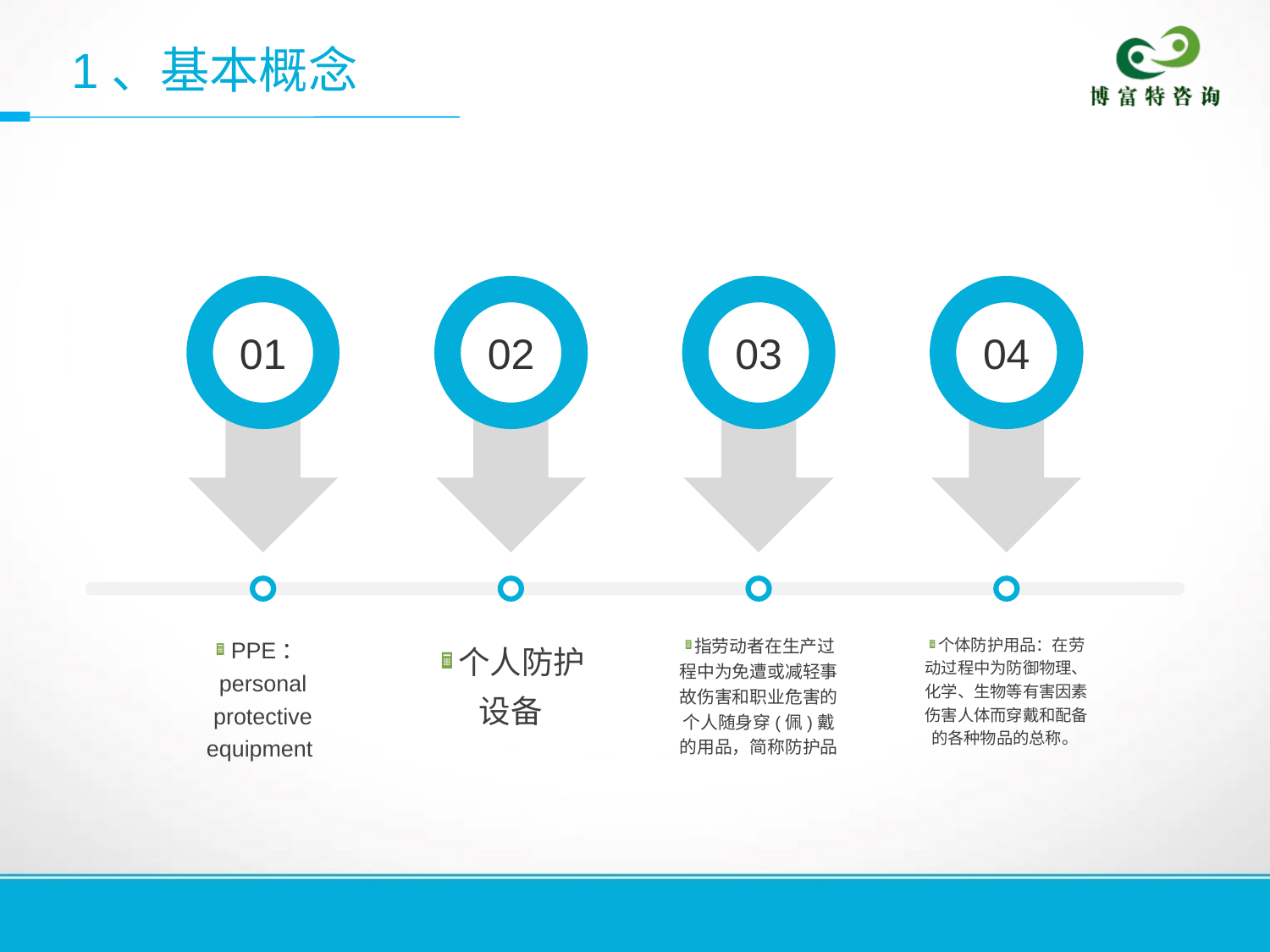

1、基本概念
01
02
03
04

PPE：personal protective equipment
个人防护设备
指劳动者在生产过程中为免遭或减轻事故伤害和职业危害的个人随身穿(佩)戴的用品，简称防护品
个体防护用品：在劳动过程中为防御物理、化学、生物等有害因素伤害人体而穿戴和配备的各种物品的总称。